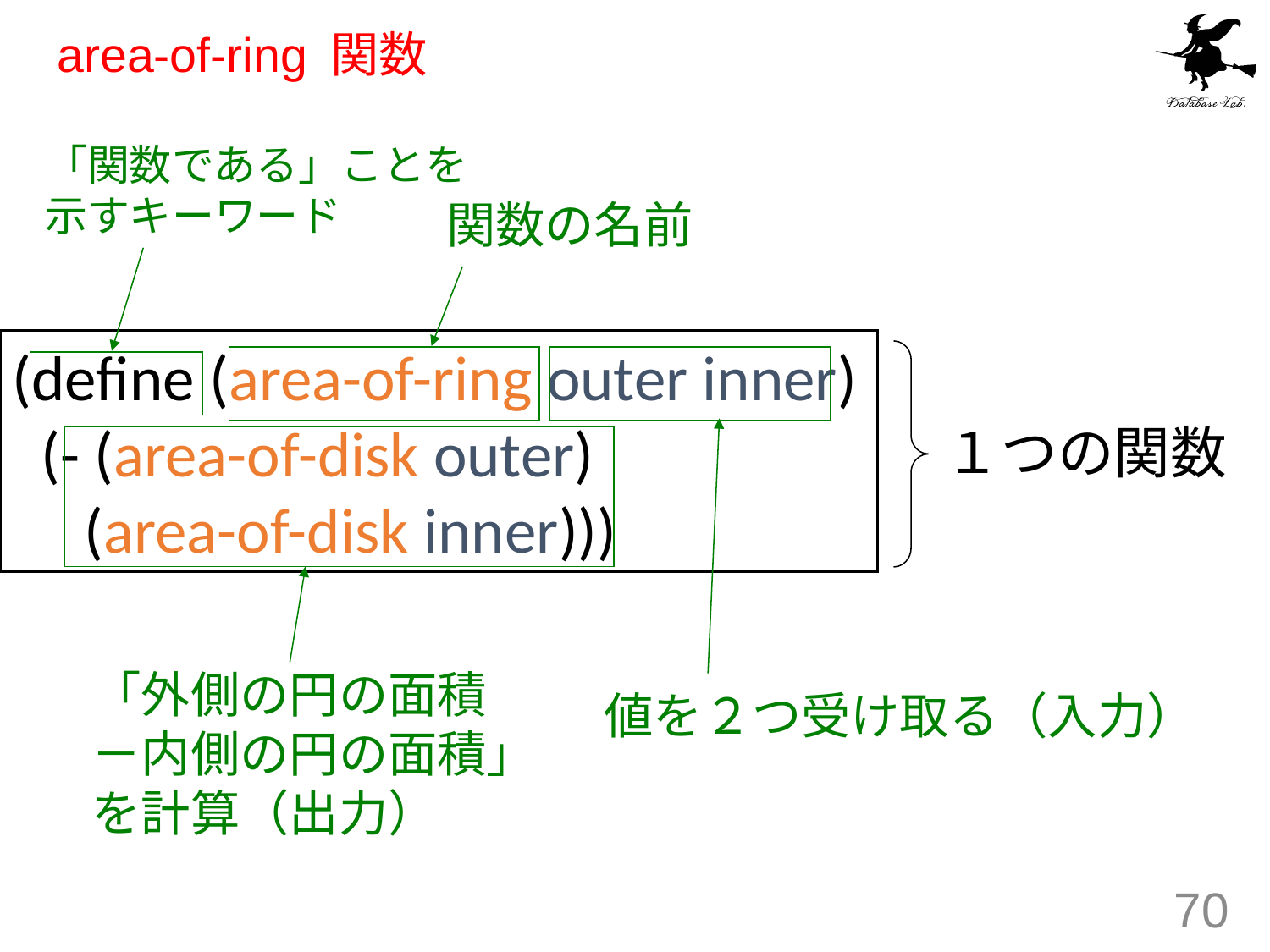

# area-of-ring 関数
「関数である」ことを
示すキーワード
関数の名前

(define (area-of-ring outer inner)
  (- (area-of-disk outer)
     (area-of-disk inner)))

１つの関数

「外側の円の面積
－内側の円の面積」
を計算（出力）
値を２つ受け取る（入力）
70